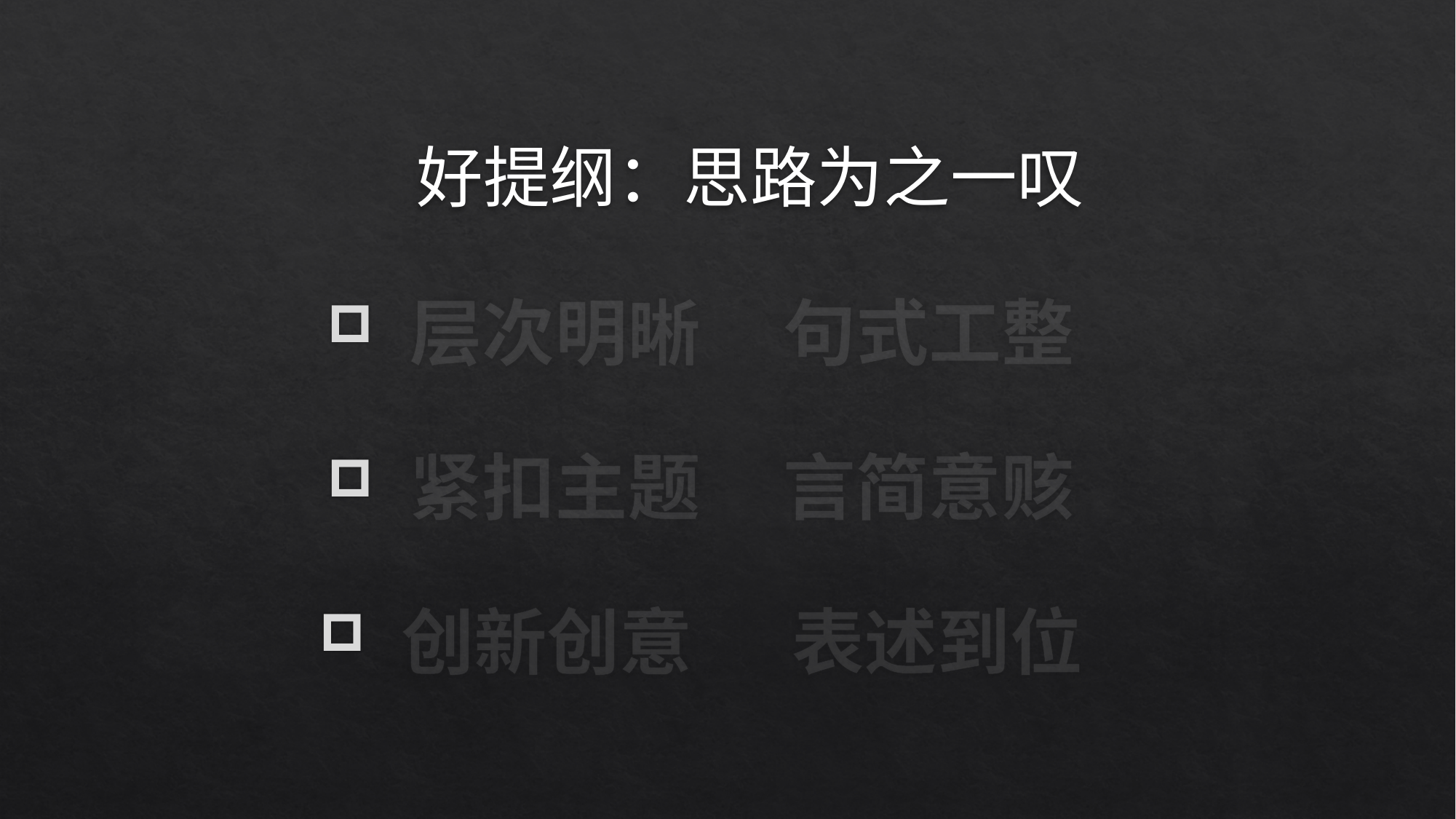

好提纲：思路为之一叹
 层次明晰     句式工整
 紧扣主题     言简意赅
 创新创意      表述到位